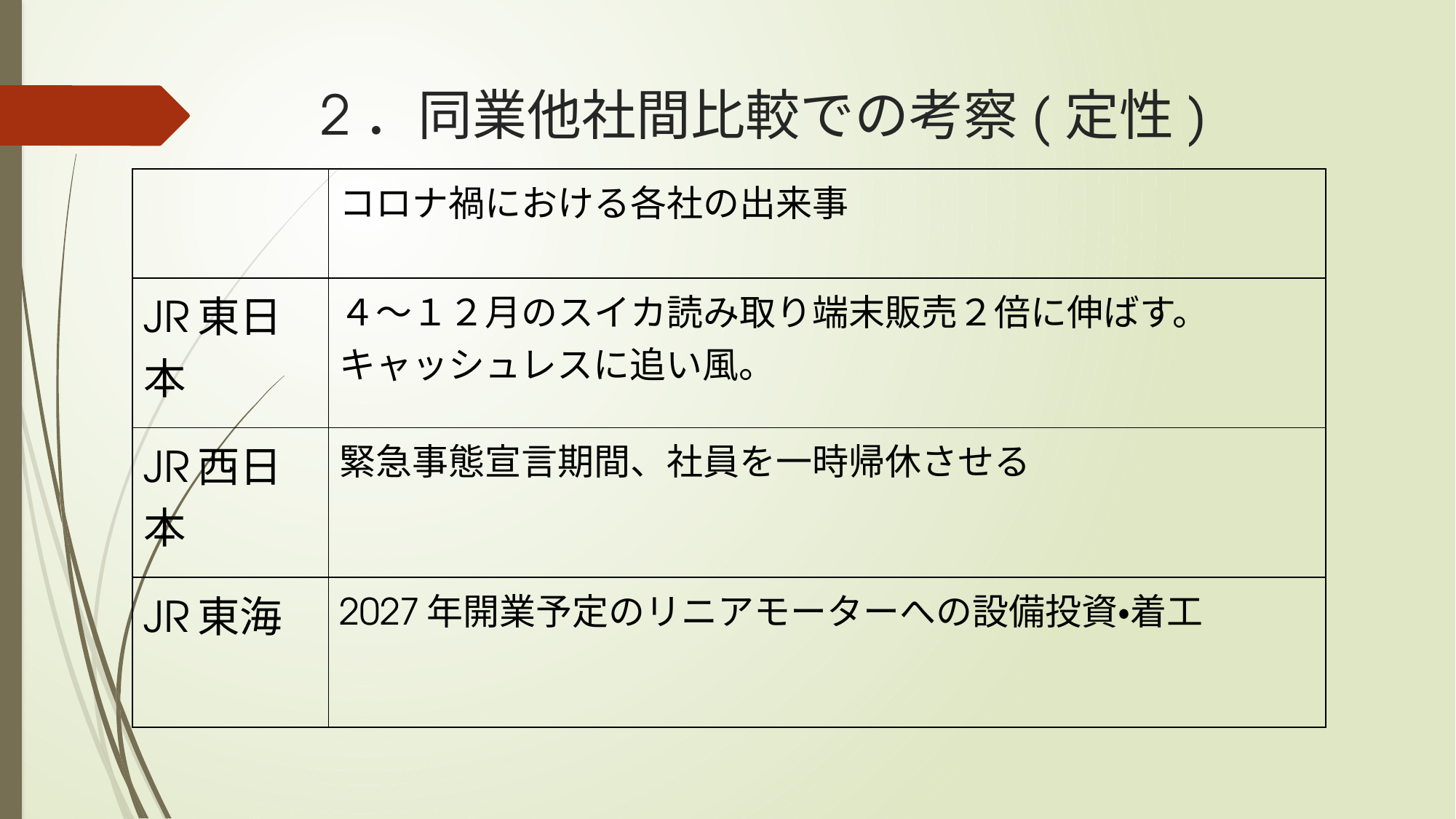

# 2．同業他社間比較での考察(定性)
|  | コロナ禍における各社の出来事 |
| --- | --- |
| JR東日本 | ４～１２月のスイカ読み取り端末販売２倍に伸ばす。キャッシュレスに追い風。 |
| JR西日本 | 緊急事態宣言期間、社員を一時帰休させる |
| JR東海 | 2027年開業予定のリニアモーターへの設備投資・着工 |